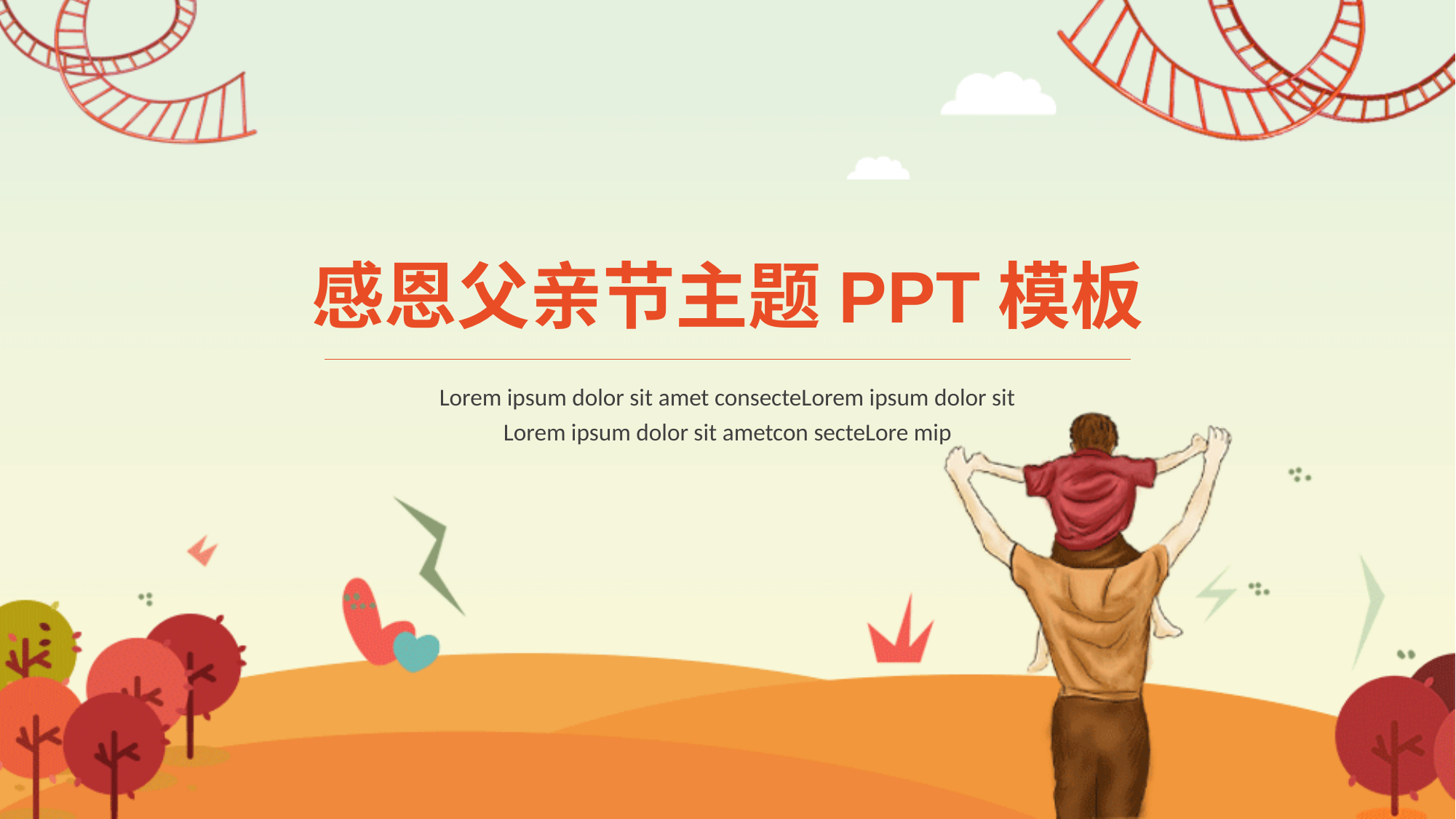

# 感恩父亲节主题PPT模板
Lorem ipsum dolor sit amet consecteLorem ipsum dolor sit Lorem ipsum dolor sit ametcon secteLore mip